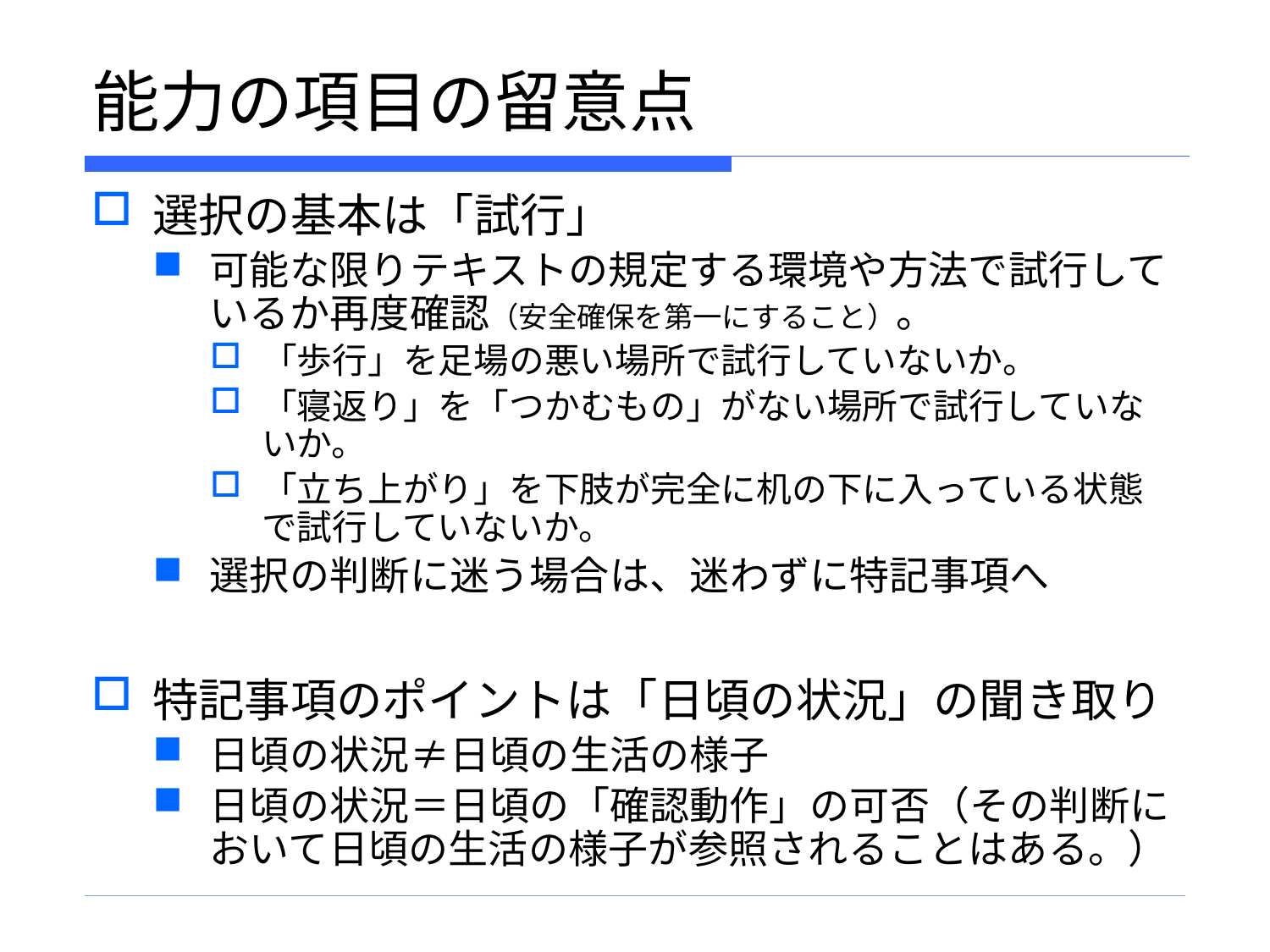

# 能力の項目の留意点
選択の基本は「試行」
可能な限りテキストの規定する環境や方法で試行しているか再度確認（安全確保を第一にすること）。
「歩行」を足場の悪い場所で試行していないか。
「寝返り」を「つかむもの」がない場所で試行していないか。
「立ち上がり」を下肢が完全に机の下に入っている状態で試行していないか。
選択の判断に迷う場合は、迷わずに特記事項へ

特記事項のポイントは「日頃の状況」の聞き取り
日頃の状況≠日頃の生活の様子
日頃の状況＝日頃の「確認動作」の可否（その判断において日頃の生活の様子が参照されることはある。）